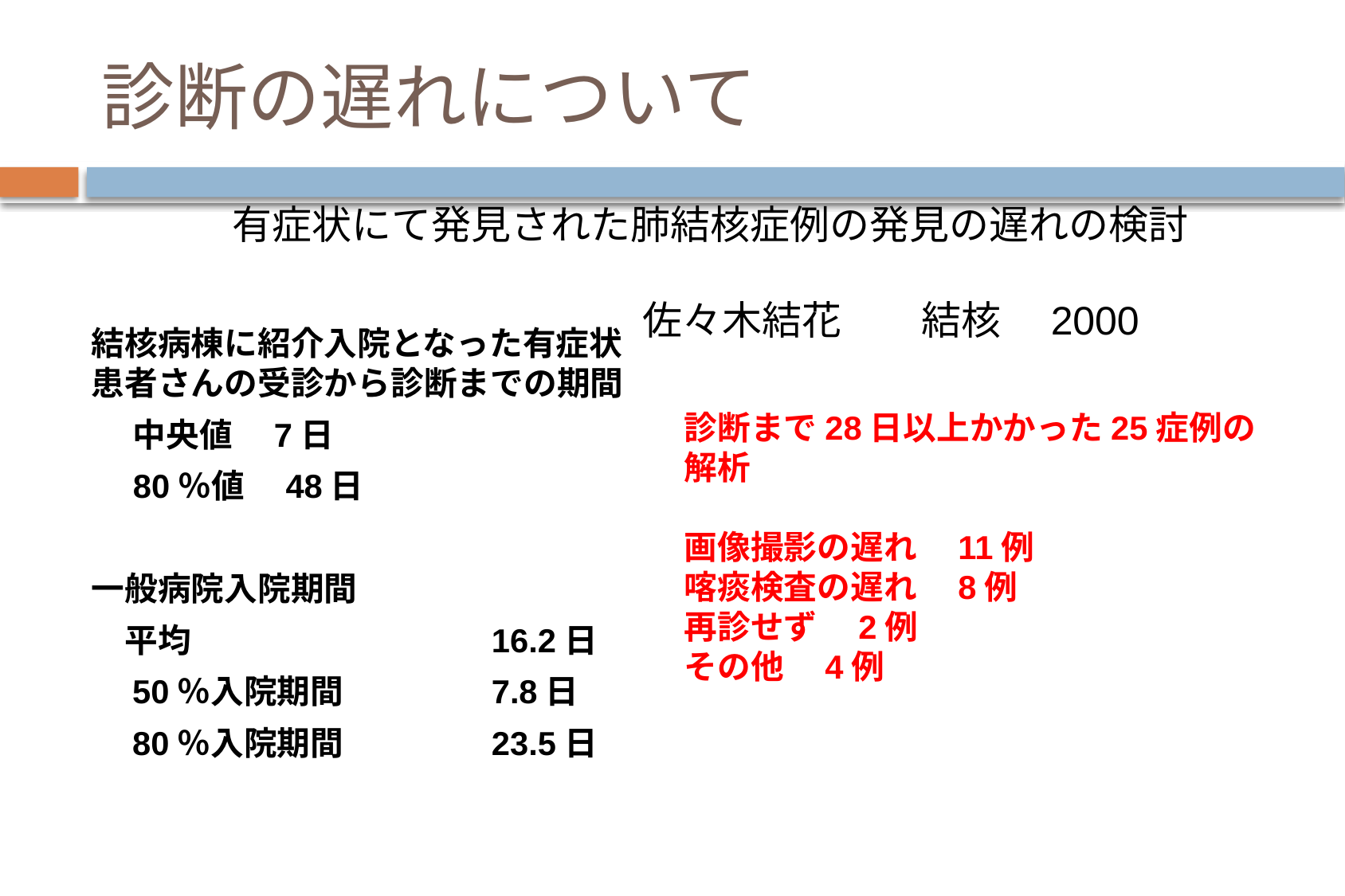

# 診断の遅れについて
有症状にて発見された肺結核症例の発見の遅れの検討
佐々木結花　　結核　2000
結核病棟に紹介入院となった有症状患者さんの受診から診断までの期間
	中央値　7日
	80％値　48日

一般病院入院期間
　平均　			16.2日
　50％入院期間		7.8日
　80％入院期間		23.5日

診断まで28日以上かかった25症例の解析

画像撮影の遅れ　11例
喀痰検査の遅れ　8例
再診せず　2例
その他　4例